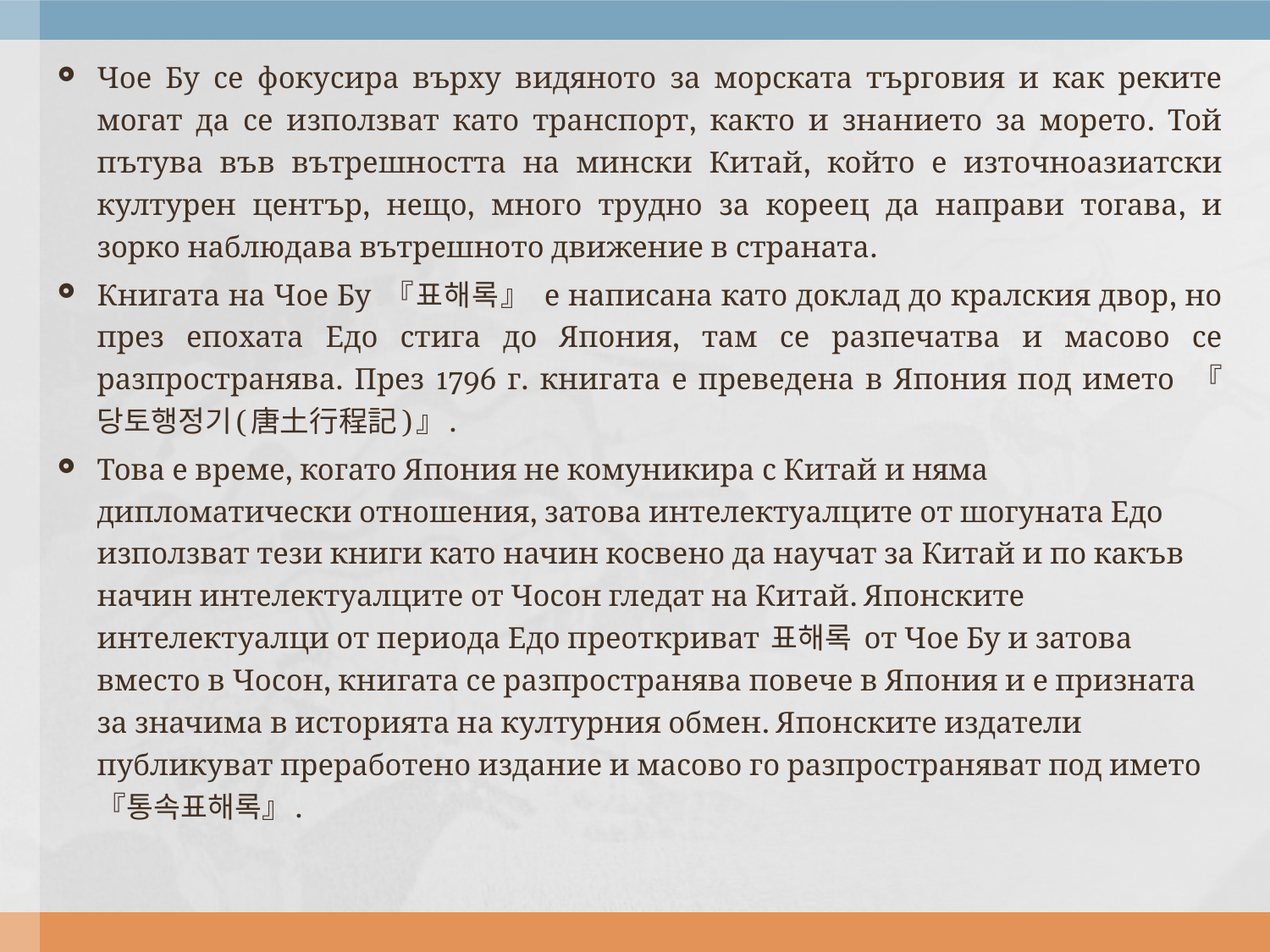

Чое Бу се фокусира върху видяното за морската търговия и как реките могат да се използват като транспорт, както и знанието за морето. Той пътува във вътрешността на мински Китай, който е източноазиатски културен център, нещо, много трудно за кореец да направи тогава, и зорко наблюдава вътрешното движение в страната.
Книгата на Чое Бу 『표해록』 е написана като доклад до кралския двор, но през епохата Едо стига до Япония, там се разпечатва и масово се разпространява. През 1796 г. книгата е преведена в Япония под името 『당토행정기(唐土行程記)』.
Това е време, когато Япония не комуникира с Китай и няма дипломатически отношения, затова интелектуалците от шогуната Едо използват тези книги като начин косвено да научат за Китай и по какъв начин интелектуалците от Чосон гледат на Китай. Японските интелектуалци от периода Едо преоткриват 표해록 от Чое Бу и затова вместо в Чосон, книгата се разпространява повече в Япония и е призната за значима в историята на културния обмен. Японските издатели публикуват преработено издание и масово го разпространяват под името 『통속표해록』.